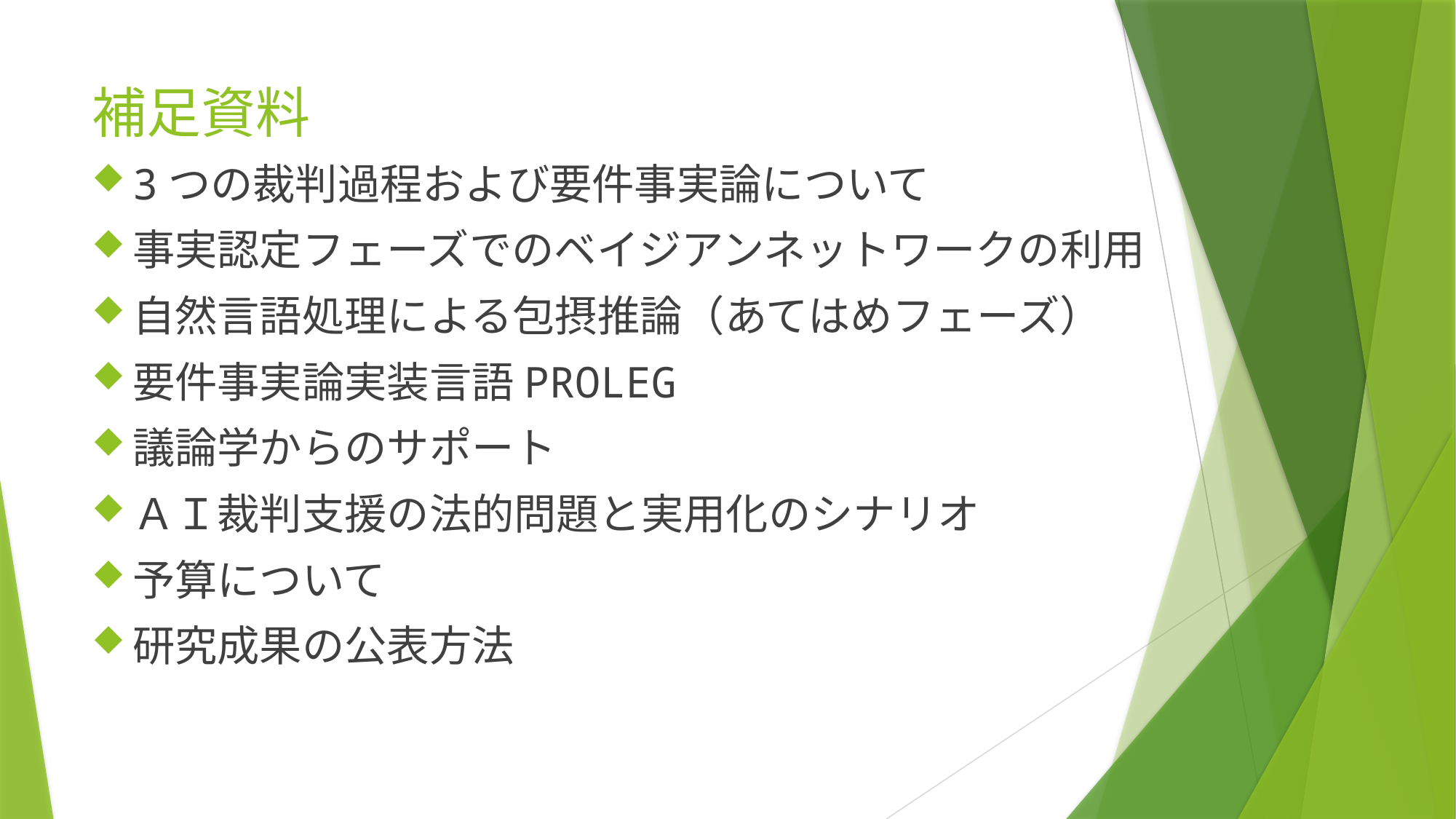

# 補足資料
3つの裁判過程および要件事実論について
事実認定フェーズでのベイジアンネットワークの利用
自然言語処理による包摂推論（あてはめフェーズ）
要件事実論実装言語PROLEG
議論学からのサポート
ＡＩ裁判支援の法的問題と実用化のシナリオ
予算について
研究成果の公表方法